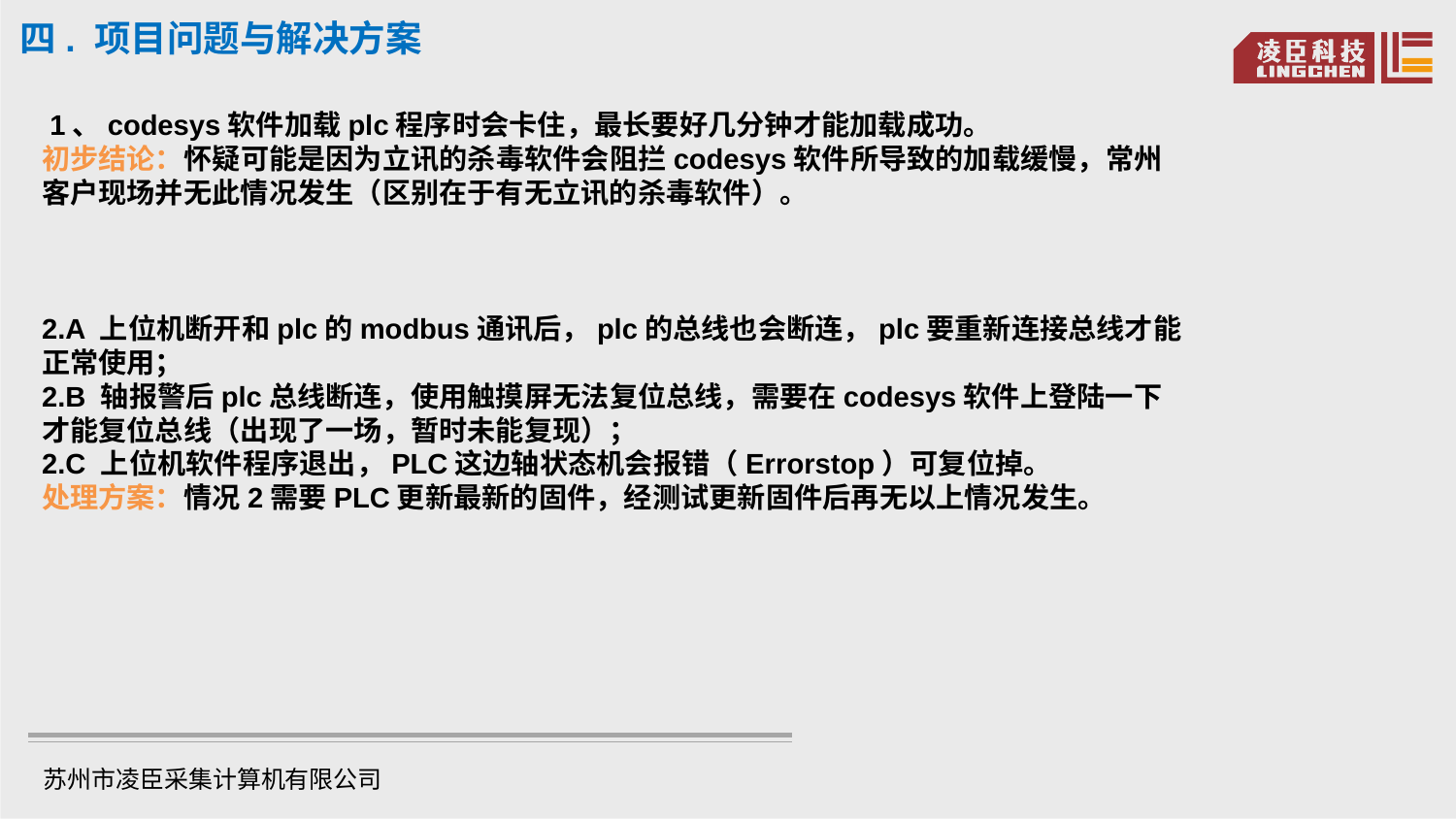

四. 项目问题与解决方案
 1、codesys软件加载plc程序时会卡住，最长要好几分钟才能加载成功。
初步结论：怀疑可能是因为立讯的杀毒软件会阻拦codesys软件所导致的加载缓慢，常州客户现场并无此情况发生（区别在于有无立讯的杀毒软件）。

2.A 上位机断开和plc的modbus通讯后，plc的总线也会断连，plc要重新连接总线才能正常使用；
2.B 轴报警后plc总线断连，使用触摸屏无法复位总线，需要在codesys软件上登陆一下才能复位总线（出现了一场，暂时未能复现）；
2.C 上位机软件程序退出，PLC这边轴状态机会报错（Errorstop）可复位掉。
处理方案：情况2需要PLC更新最新的固件，经测试更新固件后再无以上情况发生。